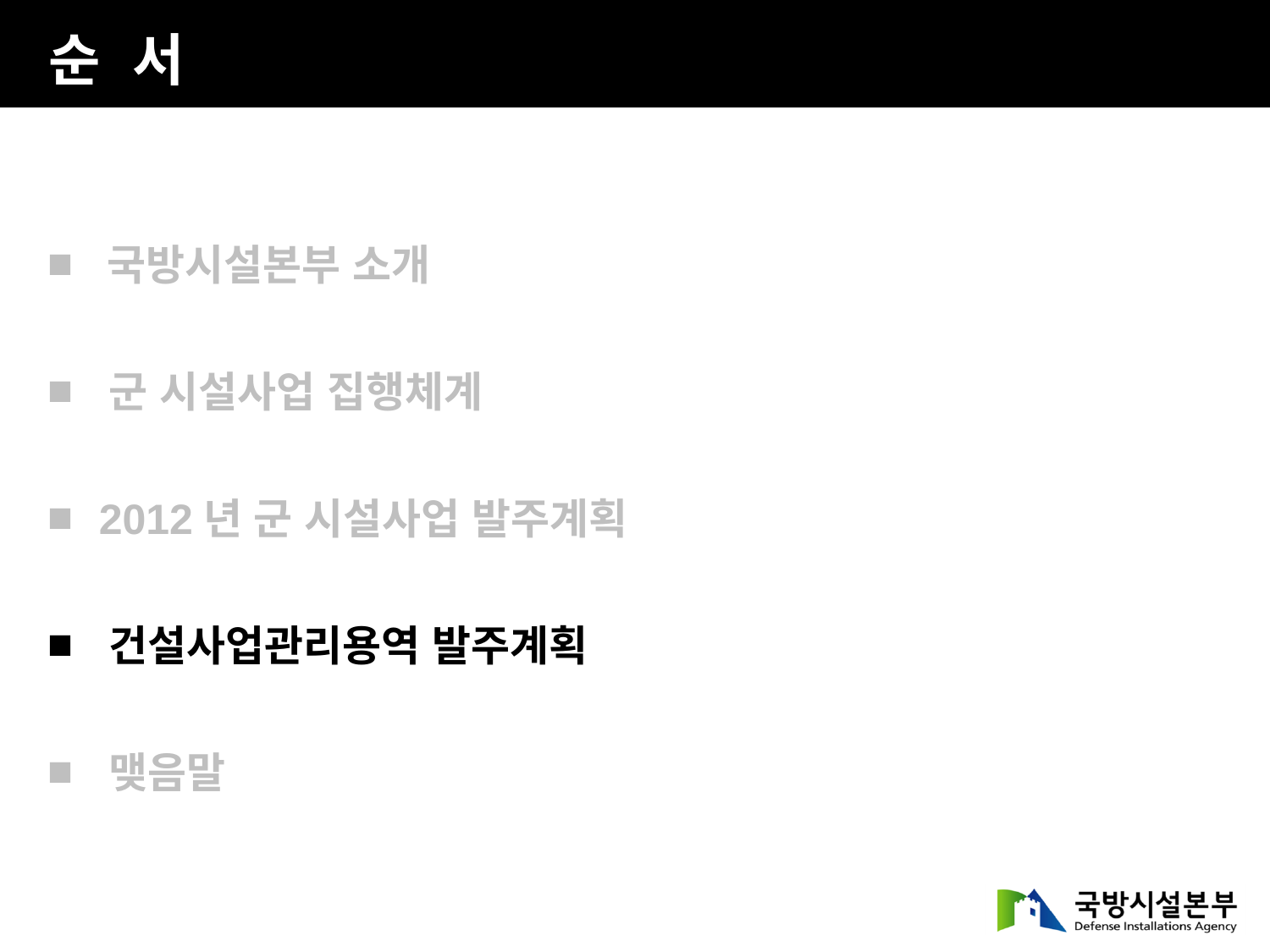

순  서
 국방시설본부 소개
 군 시설사업 집행체계
 2012년 군 시설사업 발주계획
 건설사업관리용역 발주계획
 맺음말